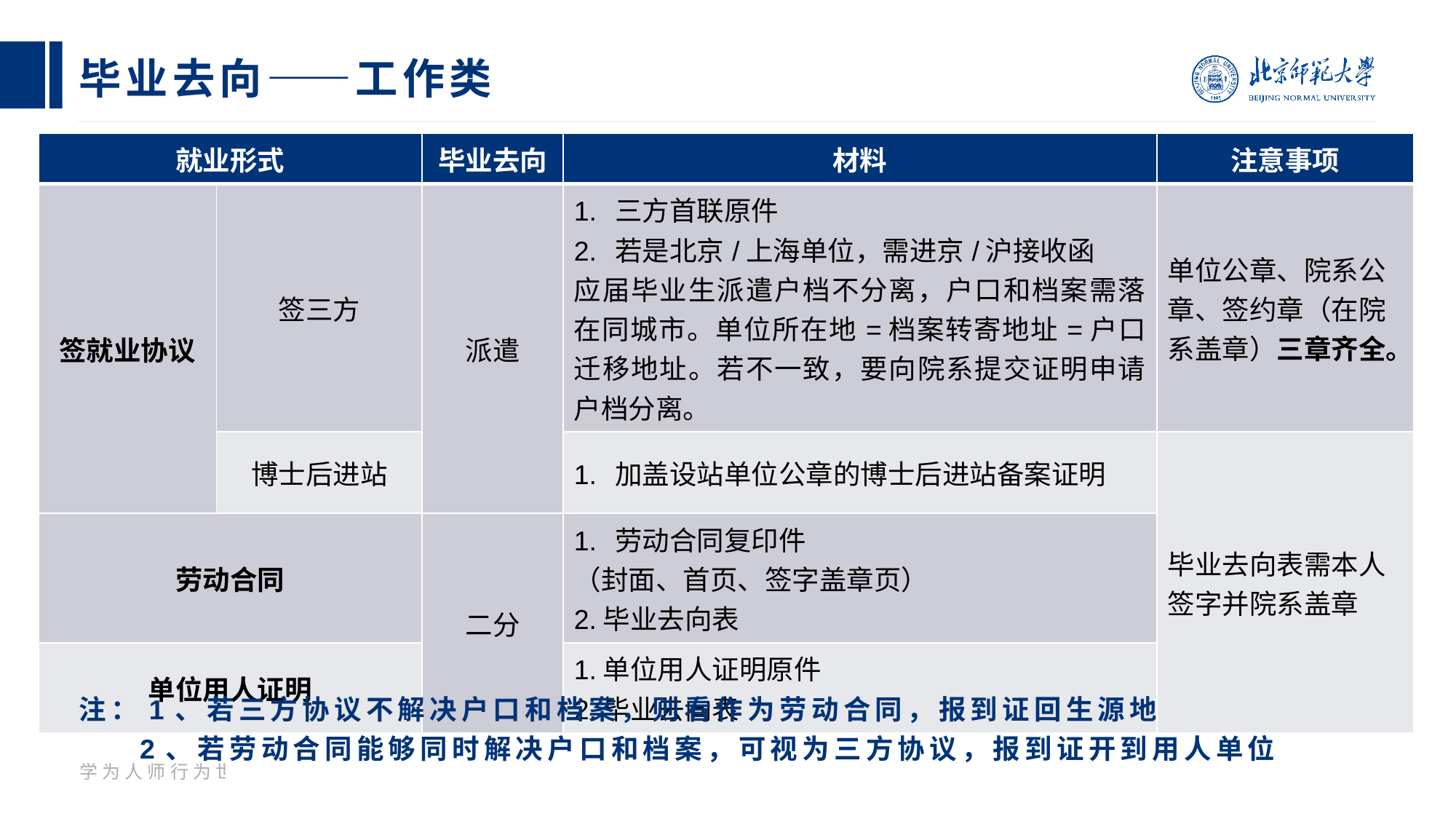

# 毕业去向——工作类
| 就业形式 |  | 毕业去向 | 材料 | 注意事项 |
| --- | --- | --- | --- | --- |
| 签就业协议 | 签三方 | 派遣 | 三方首联原件 若是北京/上海单位，需进京/沪接收函 应届毕业生派遣户档不分离，户口和档案需落在同城市。单位所在地=档案转寄地址=户口迁移地址。若不一致，要向院系提交证明申请户档分离。 | 单位公章、院系公章、签约章（在院系盖章）三章齐全。 |
|  | 博士后进站 |  | 加盖设站单位公章的博士后进站备案证明 | 毕业去向表需本人签字并院系盖章 |
| 劳动合同 |  | 二分 | 劳动合同复印件 （封面、首页、签字盖章页） 2.毕业去向表 |  |
| 单位用人证明 |  |  | 1.单位用人证明原件 2.毕业去向表 |  |
注：1、若三方协议不解决户口和档案，则看作为劳动合同，报到证回生源地
     2、若劳动合同能够同时解决户口和档案，可视为三方协议，报到证开到用人单位